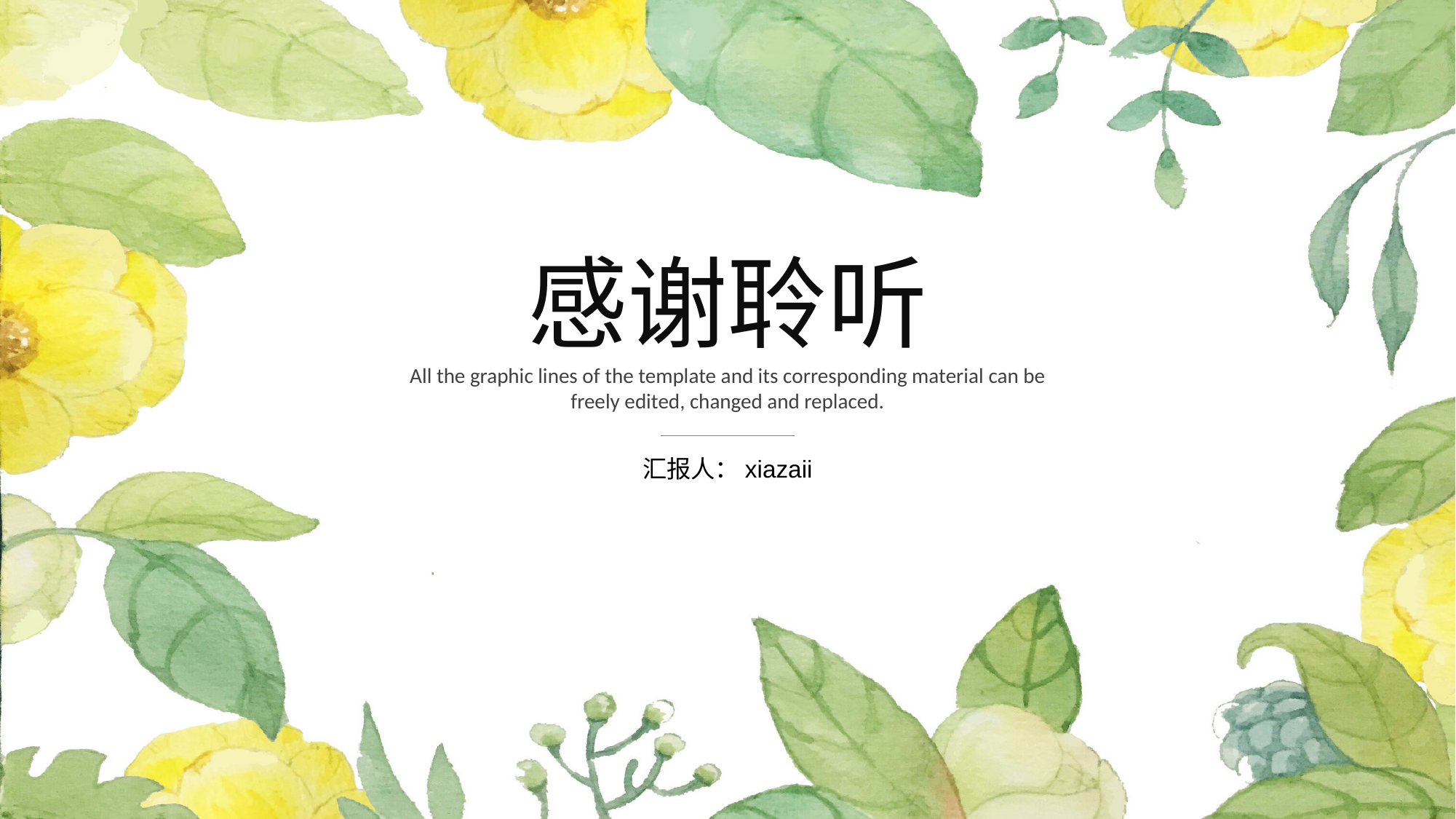

感谢聆听
All the graphic lines of the template and its corresponding material can be freely edited, changed and replaced.
汇报人：xiazaii